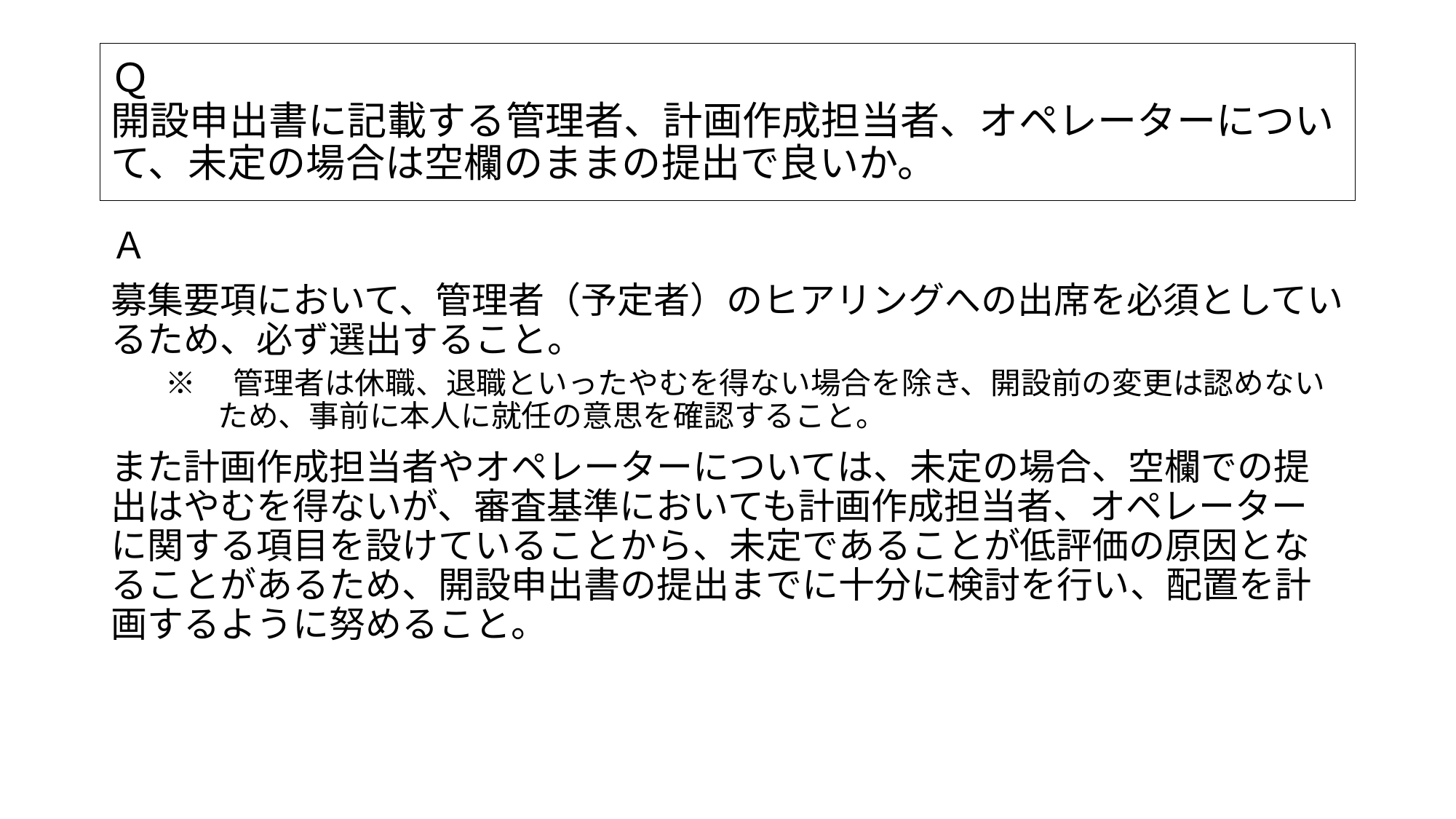

# Ｑ 開設申出書に記載する管理者、計画作成担当者、オペレーターについて、未定の場合は空欄のままの提出で良いか。
Ａ
募集要項において、管理者（予定者）のヒアリングへの出席を必須としているため、必ず選出すること。
※　管理者は休職、退職といったやむを得ない場合を除き、開設前の変更は認めないため、事前に本人に就任の意思を確認すること。
また計画作成担当者やオペレーターについては、未定の場合、空欄での提出はやむを得ないが、審査基準においても計画作成担当者、オペレーターに関する項目を設けていることから、未定であることが低評価の原因となることがあるため、開設申出書の提出までに十分に検討を行い、配置を計画するように努めること。